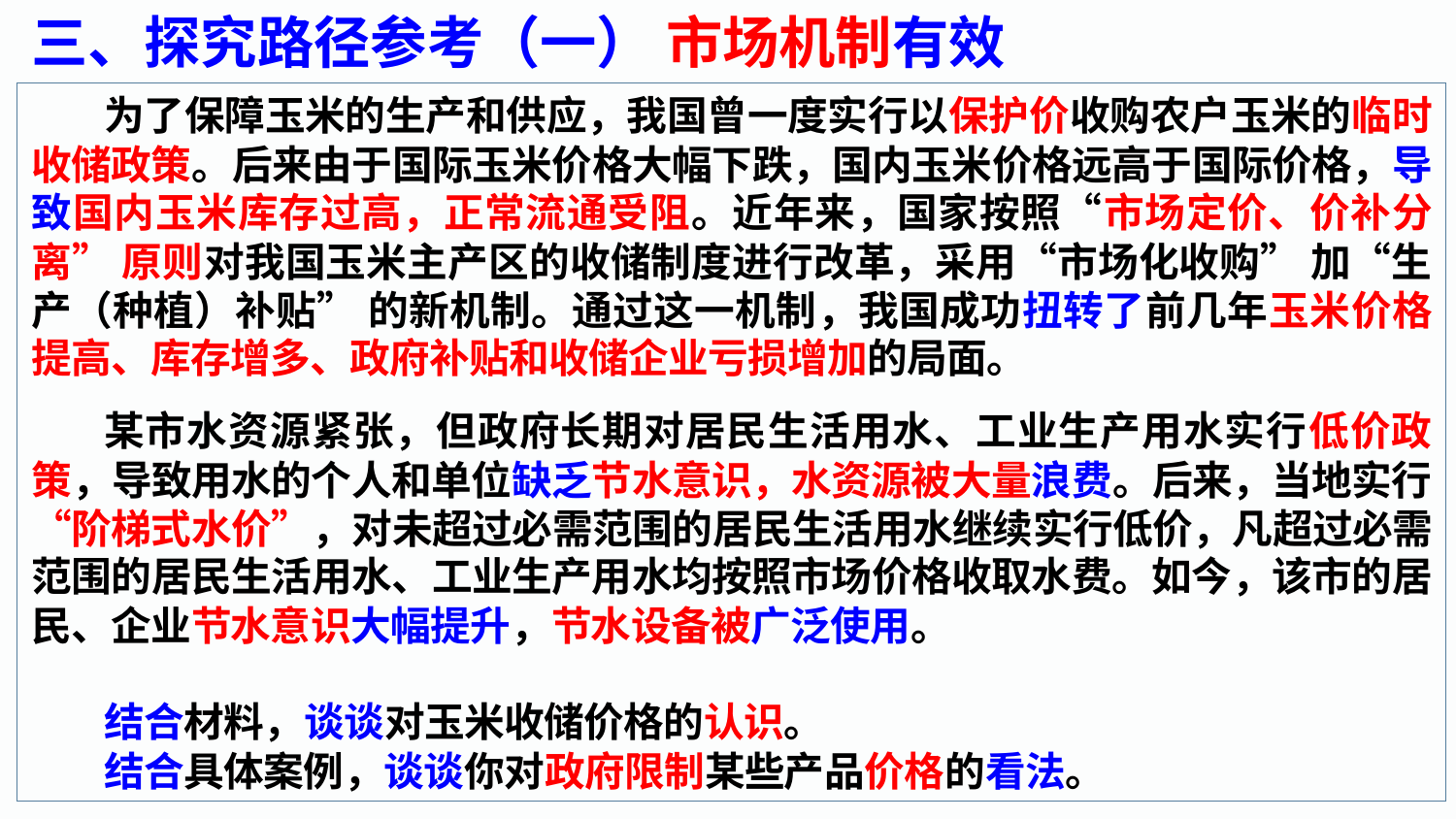

三、探究路径参考（一） 市场机制有效
　　为了保障玉米的生产和供应，我国曾一度实行以保护价收购农户玉米的临时收储政策。后来由于国际玉米价格大幅下跌，国内玉米价格远高于国际价格，导致国内玉米库存过高，正常流通受阻。近年来，国家按照“市场定价、价补分离” 原则对我国玉米主产区的收储制度进行改革，采用“市场化收购” 加“生产（种植）补贴” 的新机制。通过这一机制，我国成功扭转了前几年玉米价格提高、库存增多、政府补贴和收储企业亏损增加的局面。
某市水资源紧张，但政府长期对居民生活用水、工业生产用水实行低价政策，导致用水的个人和单位缺乏节水意识，水资源被大量浪费。后来，当地实行“阶梯式水价”，对未超过必需范围的居民生活用水继续实行低价，凡超过必需范围的居民生活用水、工业生产用水均按照市场价格收取水费。如今，该市的居民、企业节水意识大幅提升，节水设备被广泛使用。

结合材料，谈谈对玉米收储价格的认识。
结合具体案例，谈谈你对政府限制某些产品价格的看法。